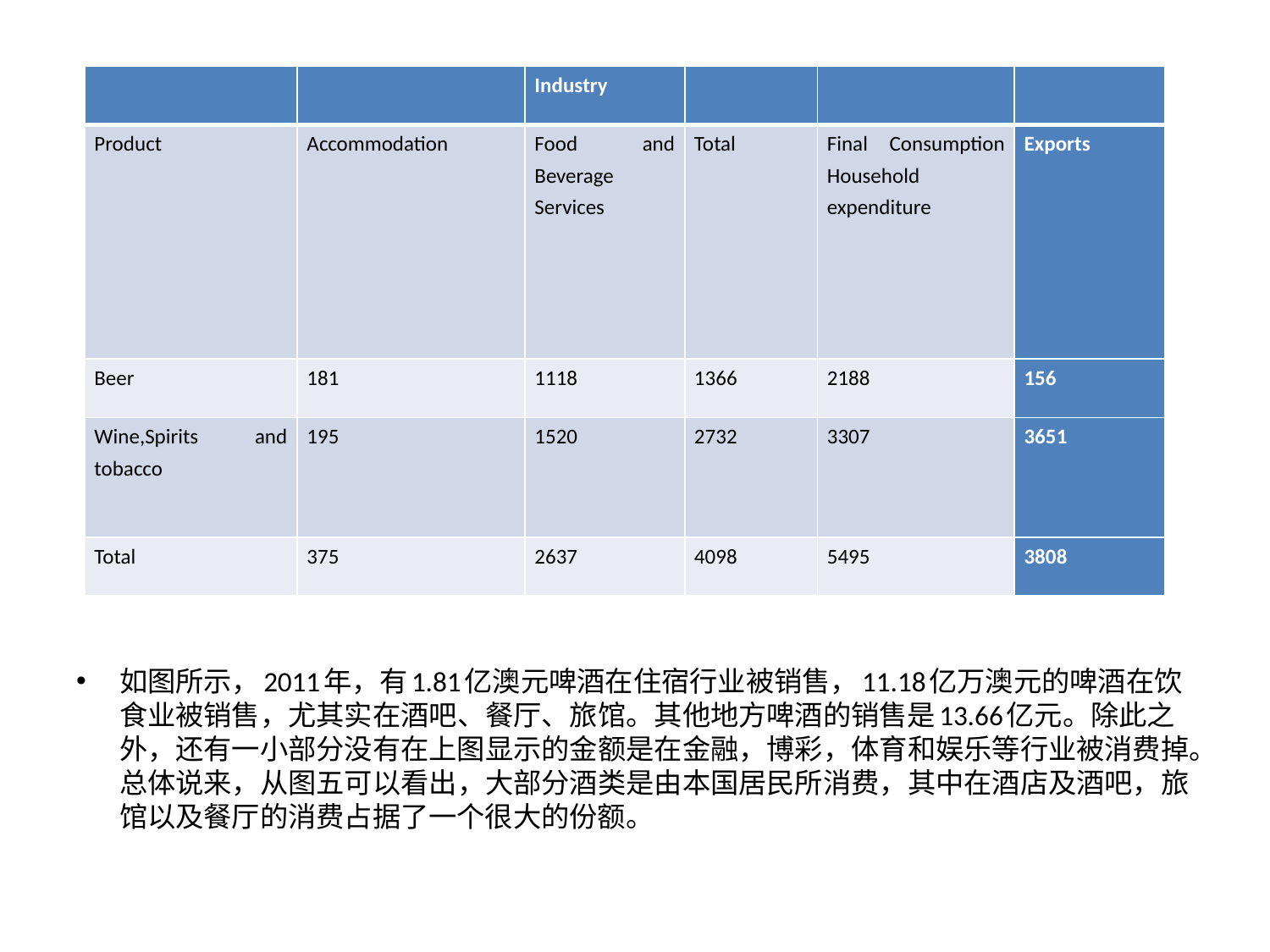

#
|  |  | Industry |  |  |  |
| --- | --- | --- | --- | --- | --- |
| Product | Accommodation | Food and Beverage Services | Total | Final Consumption Household expenditure | Exports |
| Beer | 181 | 1118 | 1366 | 2188 | 156 |
| Wine,Spirits and tobacco | 195 | 1520 | 2732 | 3307 | 3651 |
| Total | 375 | 2637 | 4098 | 5495 | 3808 |

如图所示，2011年，有1.81亿澳元啤酒在住宿行业被销售，11.18亿万澳元的啤酒在饮食业被销售，尤其实在酒吧、餐厅、旅馆。其他地方啤酒的销售是13.66亿元。除此之外，还有一小部分没有在上图显示的金额是在金融，博彩，体育和娱乐等行业被消费掉。总体说来，从图五可以看出，大部分酒类是由本国居民所消费，其中在酒店及酒吧，旅馆以及餐厅的消费占据了一个很大的份额。